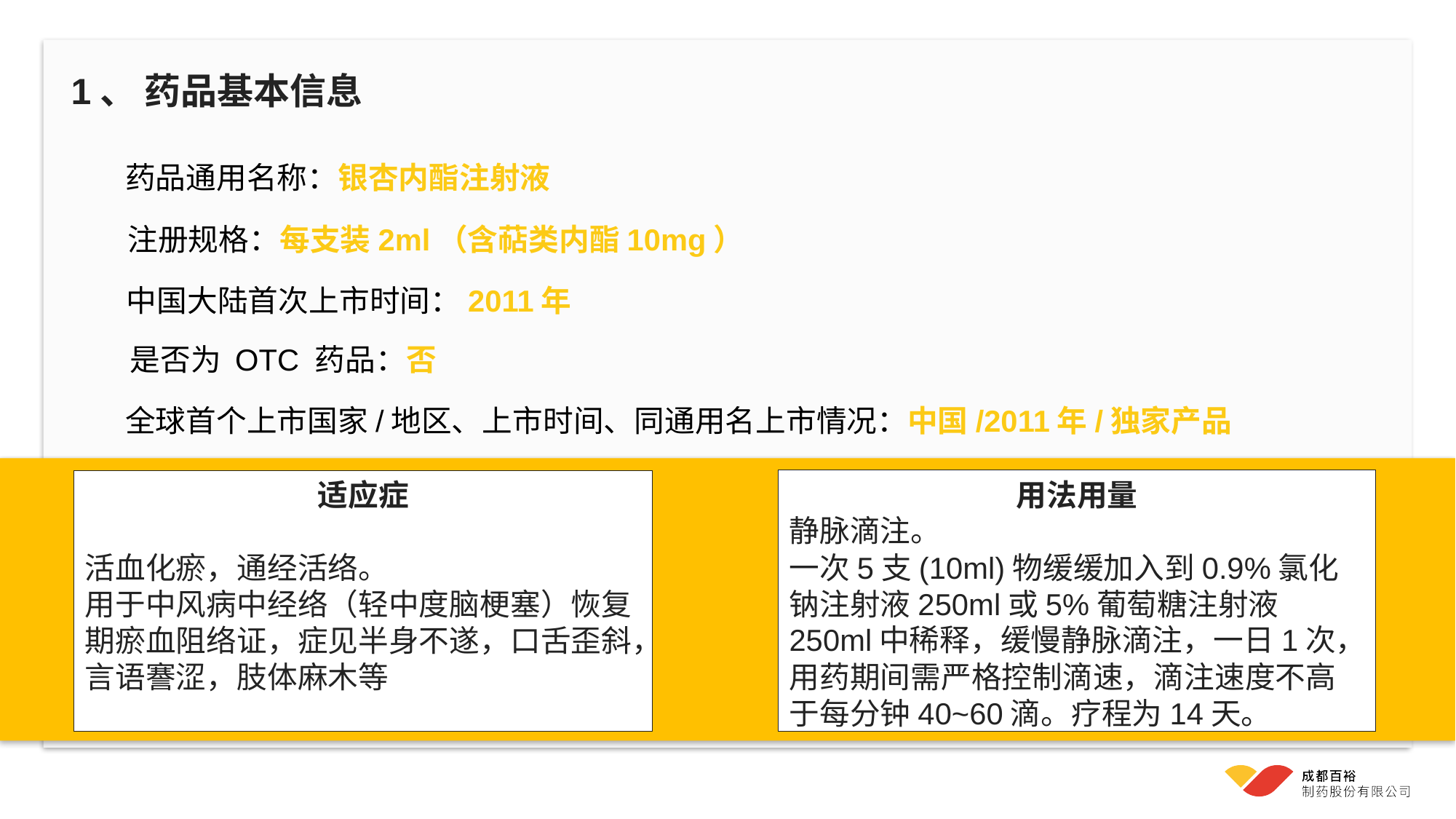

1、 药品基本信息
药品通用名称：银杏内酯注射液
注册规格：每支装2ml（含萜类内酯10mg）
中国大陆首次上市时间：2011年
是否为 OTC 药品：否
全球首个上市国家/地区、上市时间、同通用名上市情况：中国/2011年/独家产品
用法用量
静脉滴注。
一次5支(10ml)物缓缓加入到0.9%氯化钠注射液250ml或5%葡萄糖注射液250ml中稀释，缓慢静脉滴注，一日1次，用药期间需严格控制滴速，滴注速度不高于每分钟40~60滴。疗程为14天。
适应症

活血化瘀，通经活络。
用于中风病中经络（轻中度脑梗塞）恢复期瘀血阻络证，症见半身不遂，口舌歪斜，言语謇涩，肢体麻木等